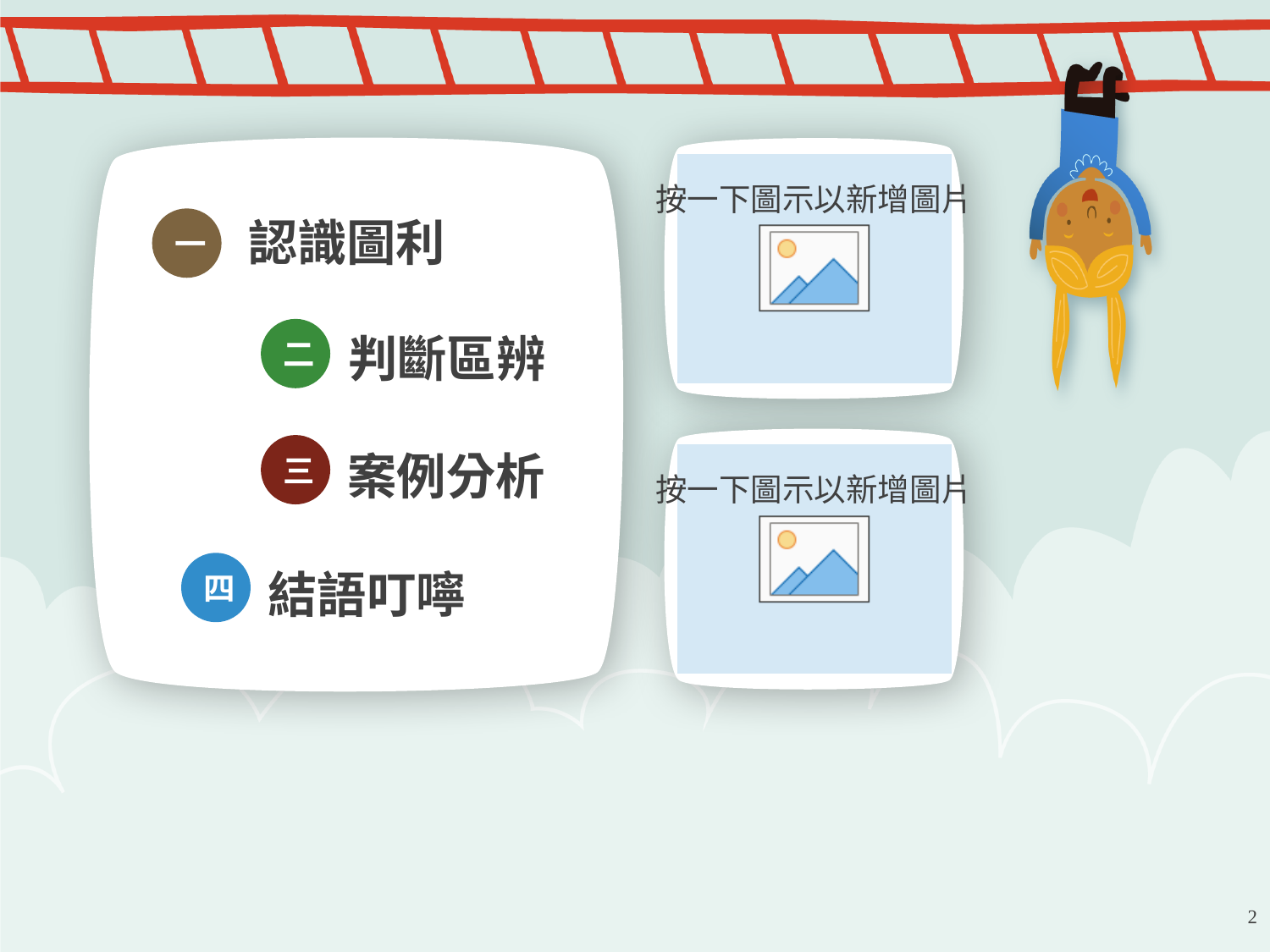

認識圖利
一
二
判斷區辨
三
案例分析

四
結語叮嚀
#

2